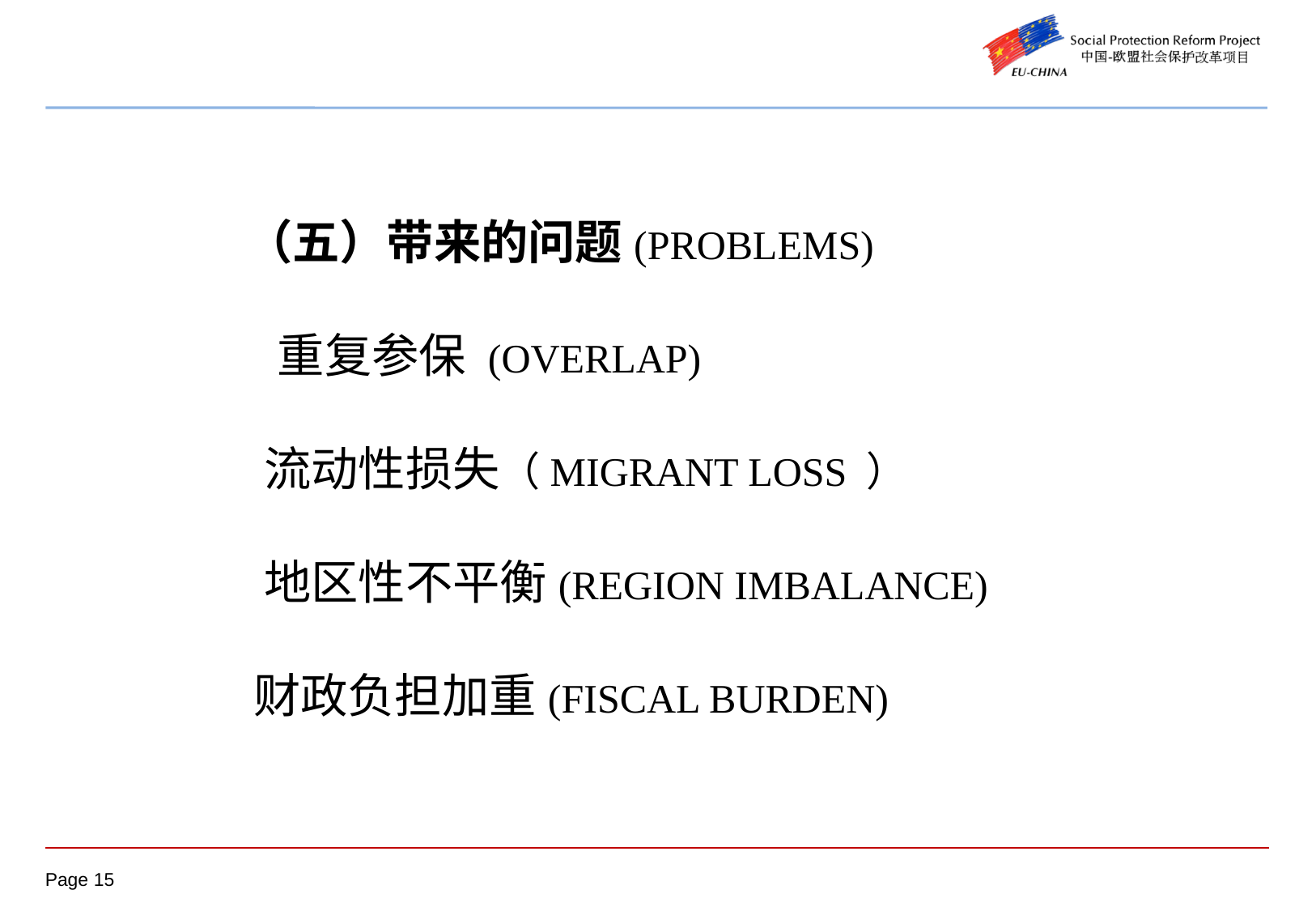

（五）带来的问题(PROBLEMS)

              重复参保 (overlap)

             流动性损失（Migrant loss ）

             地区性不平衡(region imbalance)

            财政负担加重(Fiscal burden)